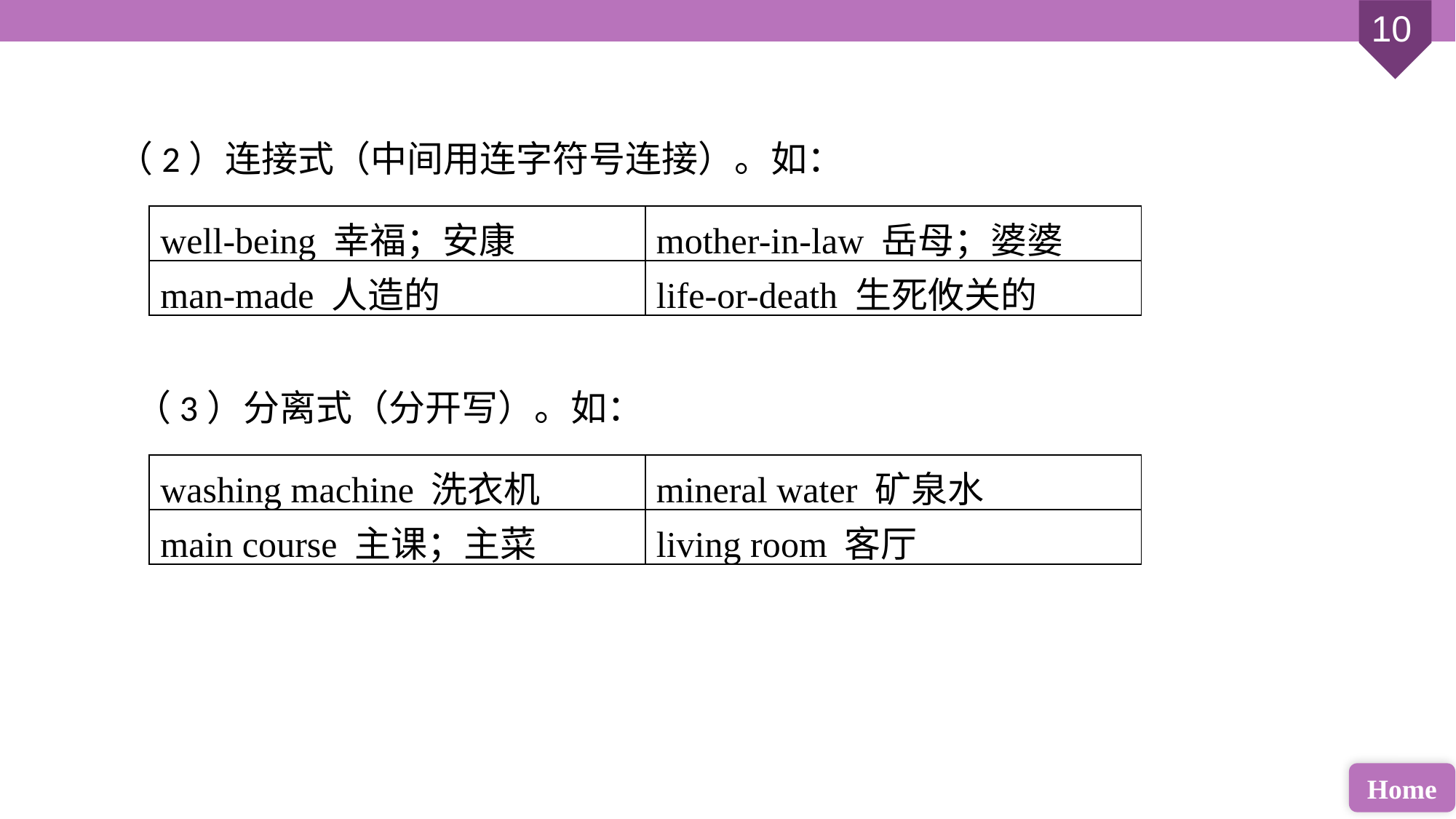

（2）连接式（中间用连字符号连接）。如：
| well-being 幸福；安康 | mother-in-law 岳母；婆婆 |
| --- | --- |
| man-made 人造的 | life-or-death 生死攸关的 |
（3）分离式（分开写）。如：
| washing machine 洗衣机 | mineral water 矿泉水 |
| --- | --- |
| main course 主课；主菜 | living room 客厅 |